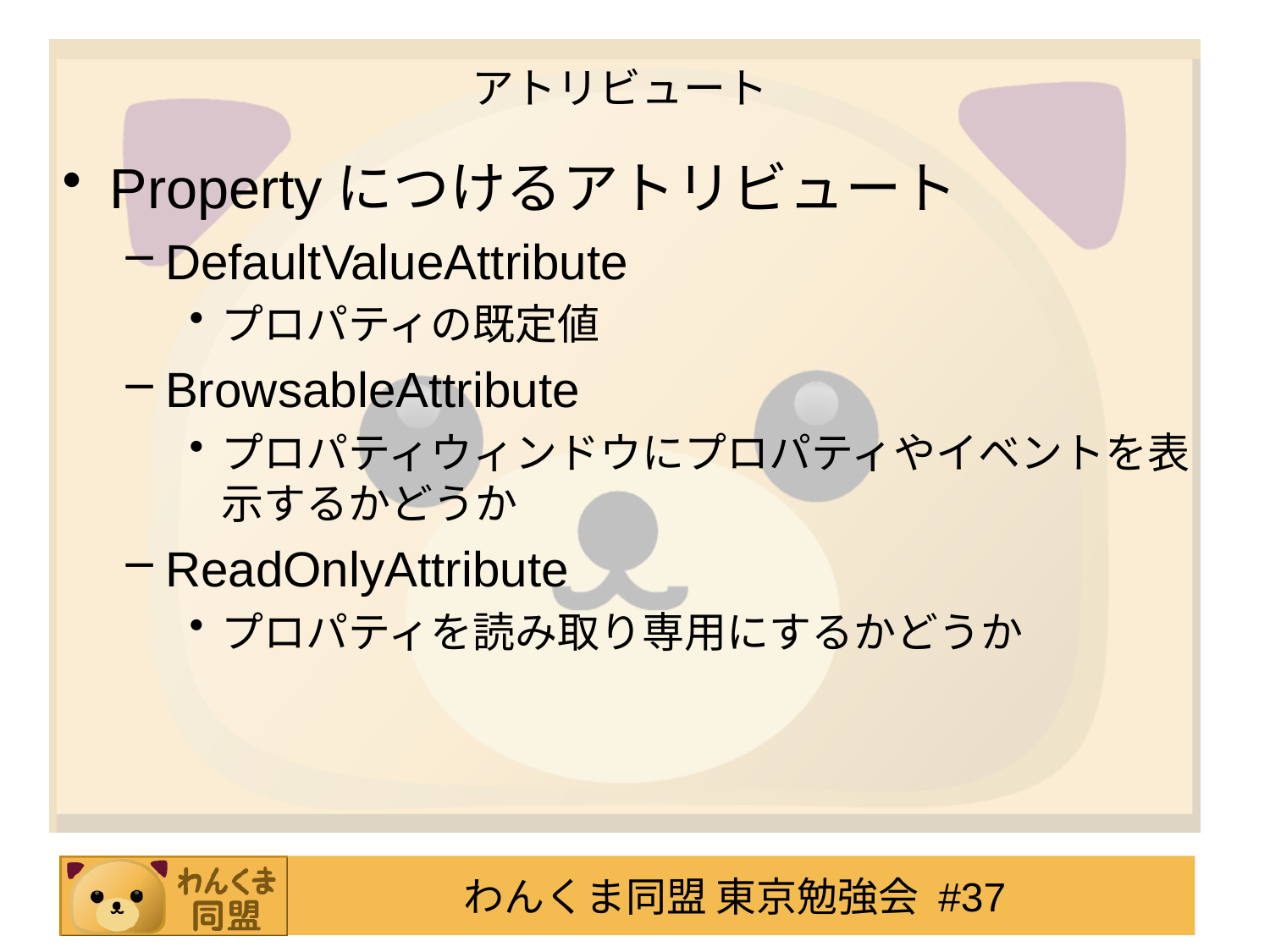

# アトリビュート
Propertyにつけるアトリビュート
DefaultValueAttribute
プロパティの既定値
BrowsableAttribute
プロパティウィンドウにプロパティやイベントを表示するかどうか
ReadOnlyAttribute
プロパティを読み取り専用にするかどうか